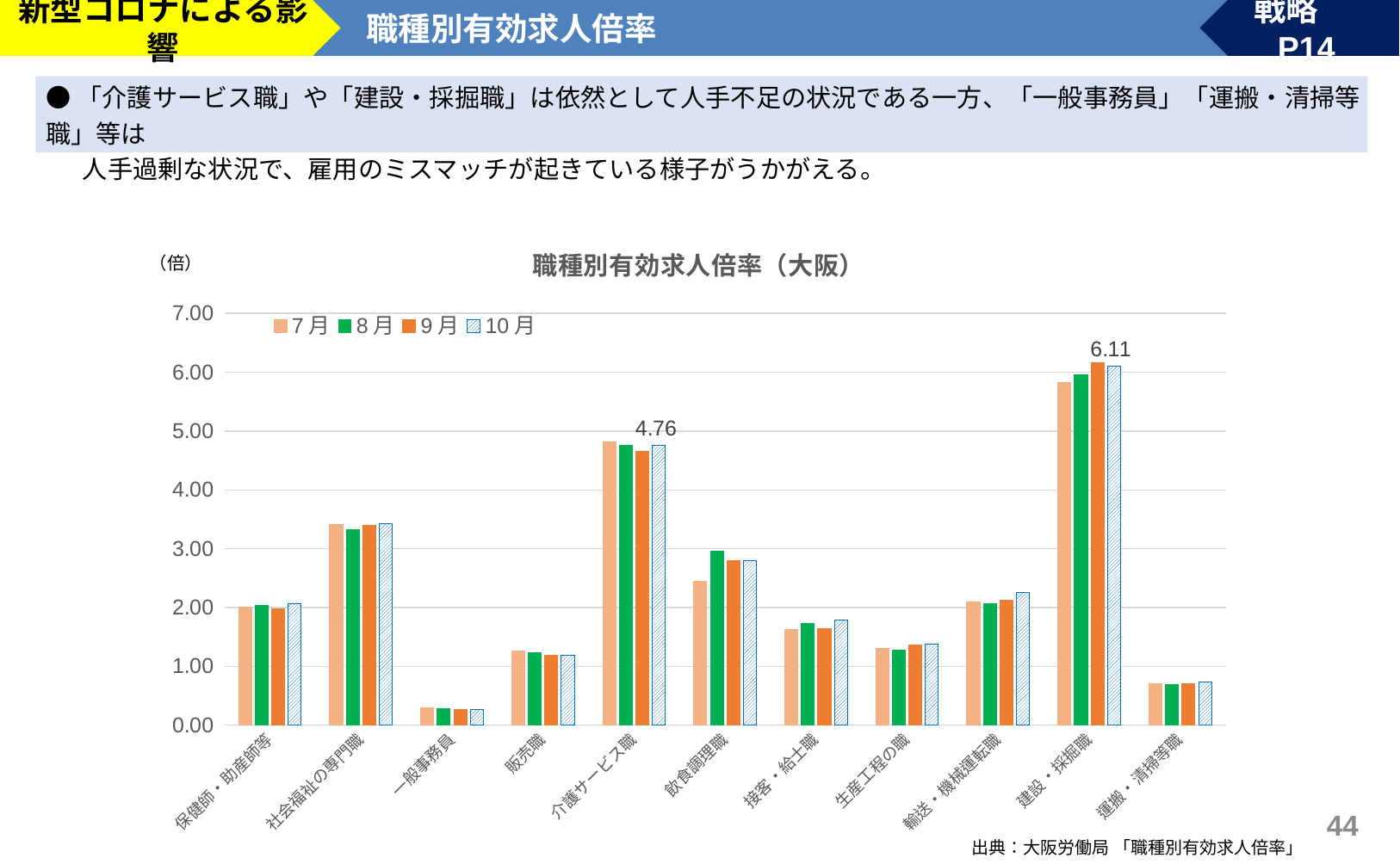

新型コロナによる影響
職種別有効求人倍率
戦略　P14
●「介護サービス職」や「建設・採掘職」は依然として人手不足の状況である一方、「一般事務員」「運搬・清掃等職」等は
 　人手過剰な状況で、雇用のミスマッチが起きている様子がうかがえる。

### Chart: 職種別有効求人倍率（大阪）

| Category | 7月 | 8月 | 9月 | 10月 |
|---|---|---|---|---|
| 保健師・助産師等 | 2.01 | 2.04 | 1.98 | 2.06 |
| 社会福祉の専門職 | 3.41 | 3.33 | 3.39 | 3.42 |
| 一般事務員 | 0.3 | 0.28 | 0.27 | 0.27 |
| 販売職 | 1.26 | 1.23 | 1.19 | 1.18 |
| 介護サービス職 | 4.82 | 4.76 | 4.66 | 4.76 |
| 飲食調理職 | 2.44 | 2.96 | 2.8 | 2.8 |
| 接客・給士職 | 1.62 | 1.73 | 1.64 | 1.79 |
| 生産工程の職 | 1.3 | 1.27 | 1.36 | 1.38 |
| 輸送・機械運転職 | 2.09 | 2.06 | 2.12 | 2.25 |
| 建設・採掘職 | 5.83 | 5.96 | 6.16 | 6.11 |
| 運搬・清掃等職 | 0.71 | 0.69 | 0.71 | 0.73 |
（倍）
44
出典：大阪労働局 「職種別有効求人倍率」